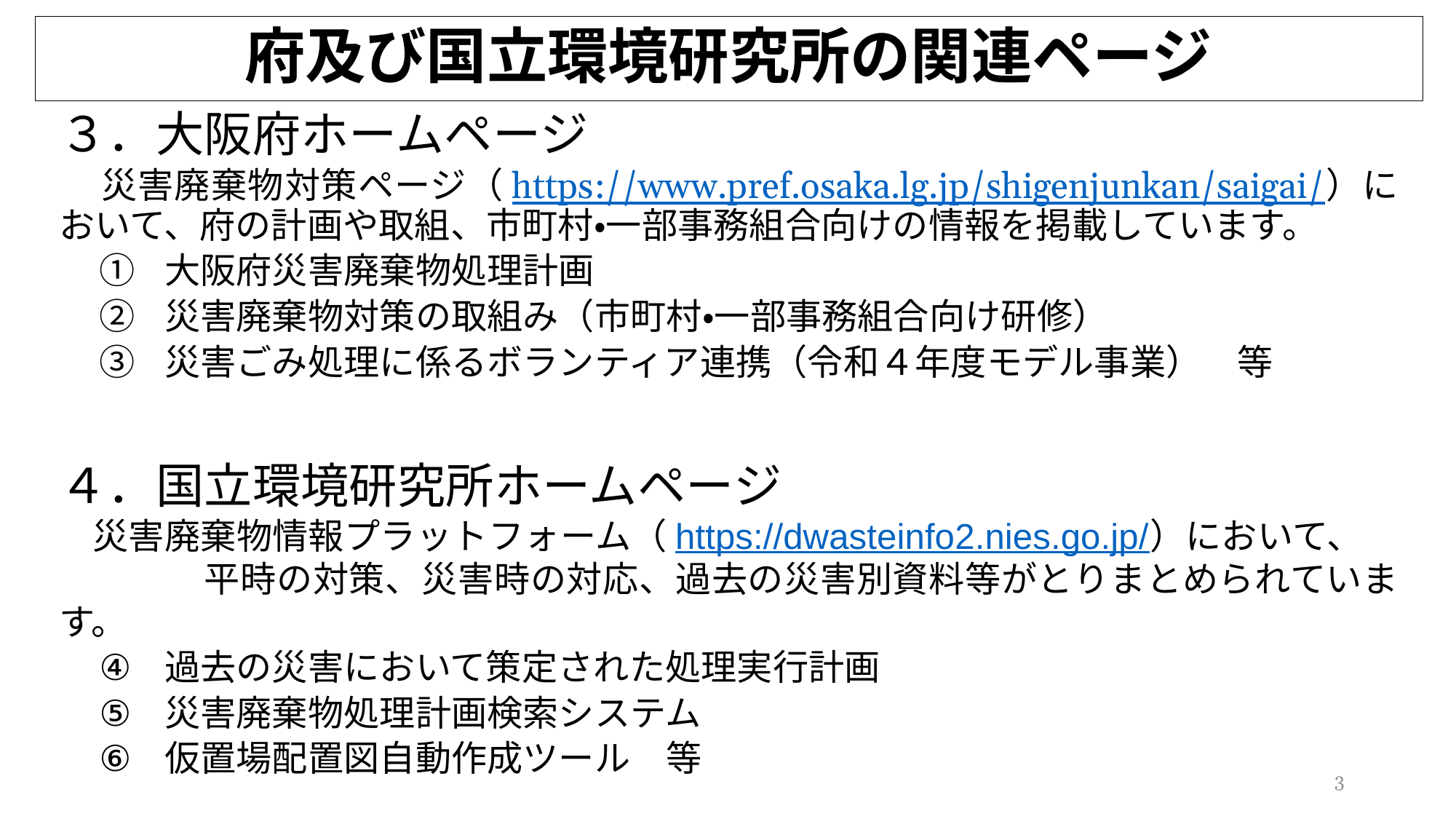

# 府及び国立環境研究所の関連ページ
３．大阪府ホームページ
　災害廃棄物対策ページ（https://www.pref.osaka.lg.jp/shigenjunkan/saigai/）において、府の計画や取組、市町村・一部事務組合向けの情報を掲載しています。
大阪府災害廃棄物処理計画
災害廃棄物対策の取組み（市町村・一部事務組合向け研修）
災害ごみ処理に係るボランティア連携（令和４年度モデル事業）　等

４．国立環境研究所ホームページ
　災害廃棄物情報プラットフォーム（https://dwasteinfo2.nies.go.jp/）において、　　　　　平時の対策、災害時の対応、過去の災害別資料等がとりまとめられています。
過去の災害において策定された処理実行計画
災害廃棄物処理計画検索システム
仮置場配置図自動作成ツール　等
3